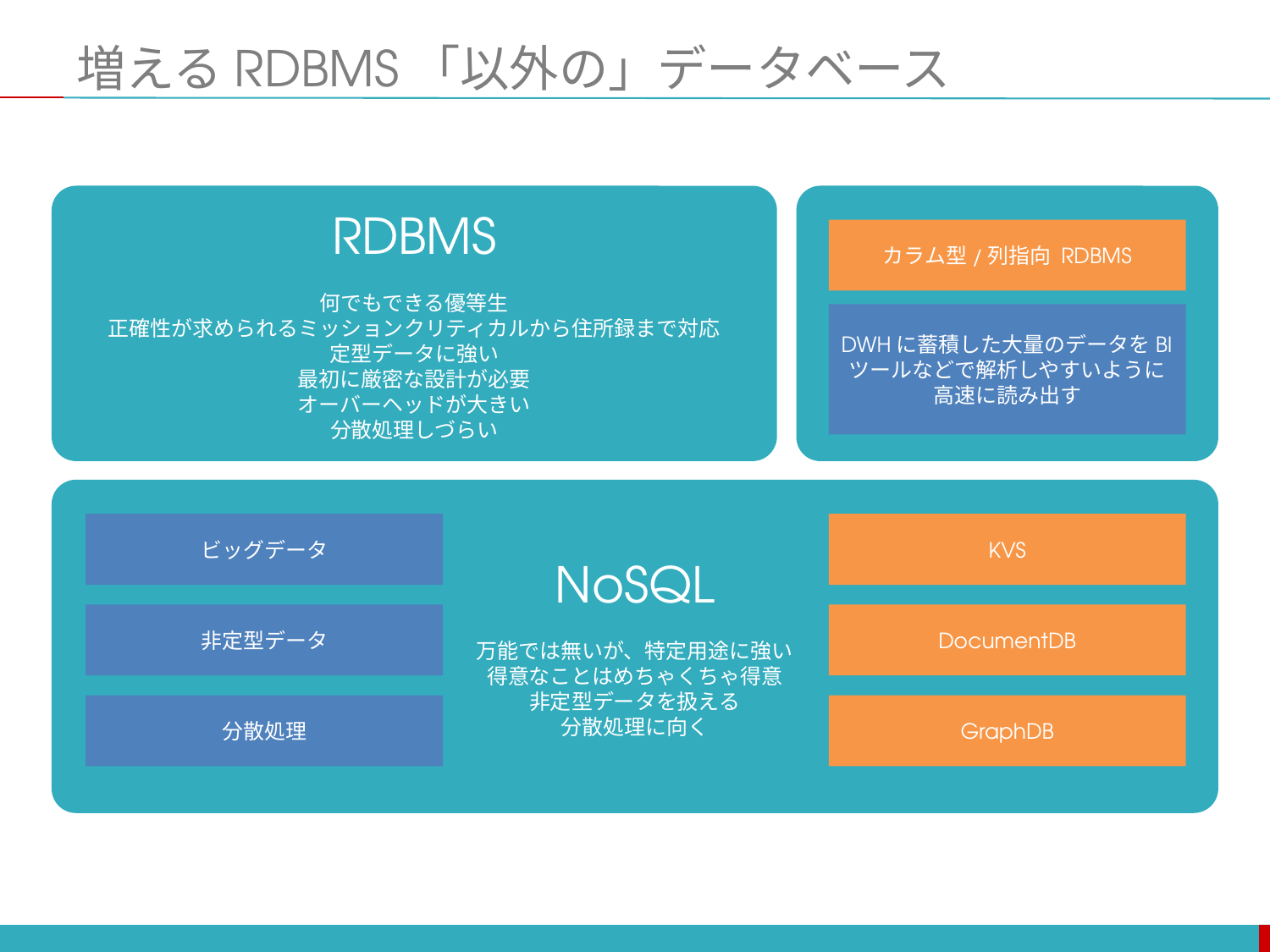

# 増えるRDBMS「以外の」データベース
RDBMS

何でもできる優等生
正確性が求められるミッションクリティカルから住所録まで対応
定型データに強い
最初に厳密な設計が必要
オーバーヘッドが大きい
分散処理しづらい

カラム型/列指向 RDBMS
DWHに蓄積した大量のデータをBIツールなどで解析しやすいように高速に読み出す
NoSQL

万能では無いが、特定用途に強い
得意なことはめちゃくちゃ得意
非定型データを扱える
分散処理に向く
ビッグデータ
KVS
非定型データ
DocumentDB
分散処理
GraphDB